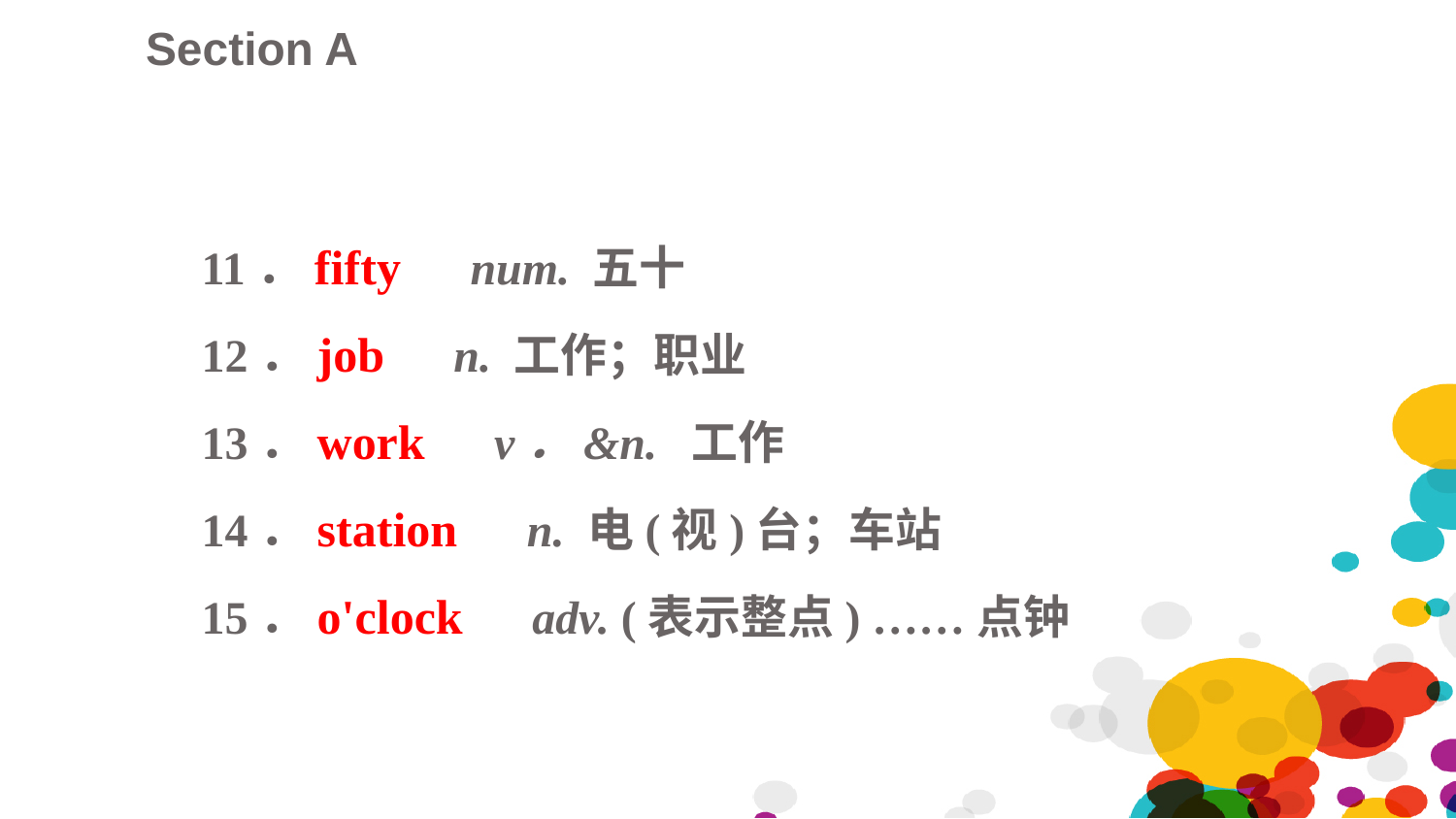

Section A
11．fifty　num. 五十
12．job　n. 工作；职业
13．work　v．&n.  工作
14．station　n. 电(视)台；车站
15．o'clock　adv. (表示整点) ……点钟